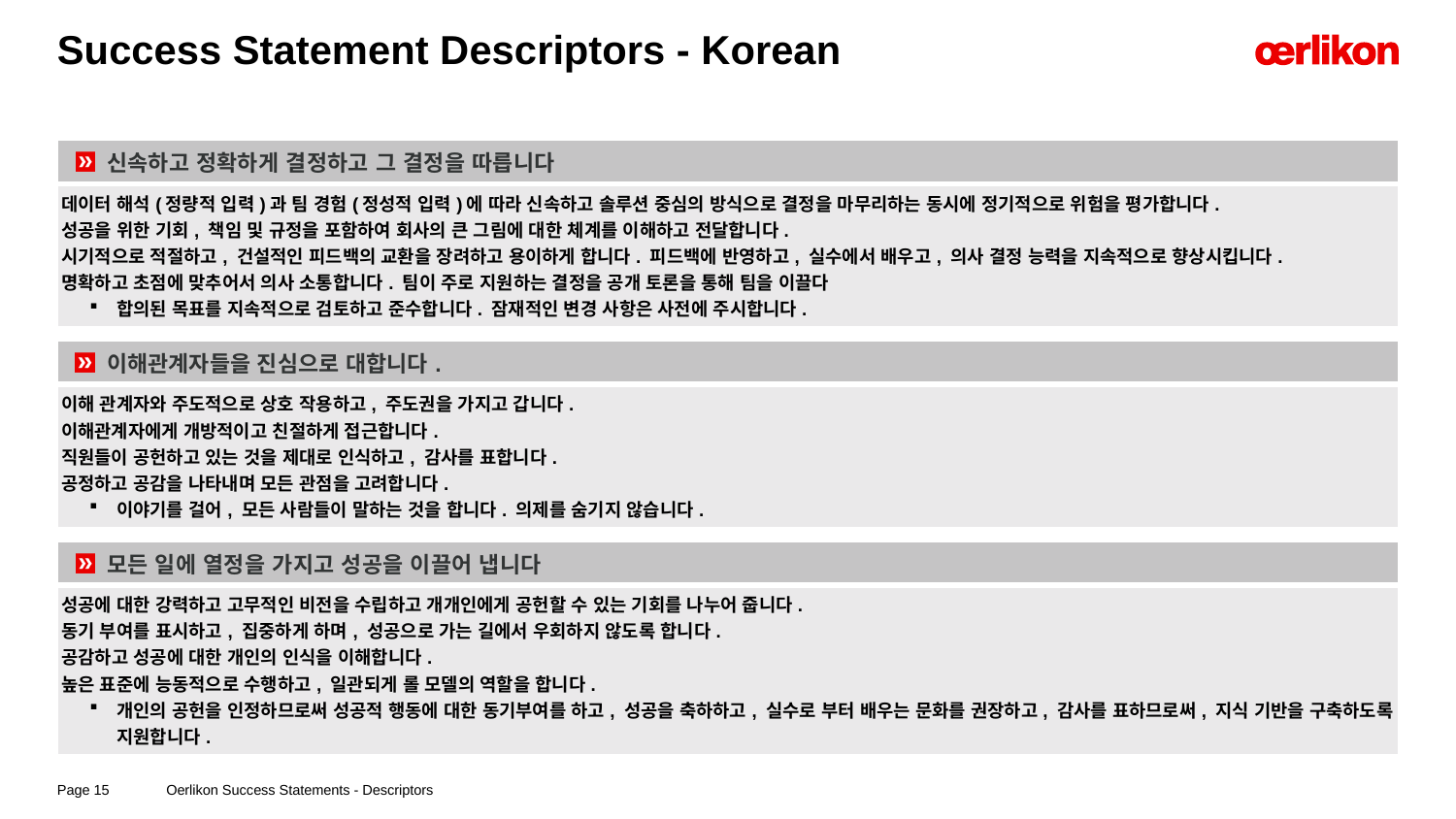

# Success Statement Descriptors - Korean
| 신속하고 정확하게 결정하고 그 결정을 따릅니다 |
| --- |
| 데이터 해석(정량적 입력)과 팀 경험(정성적 입력)에 따라 신속하고 솔루션 중심의 방식으로 결정을 마무리하는 동시에 정기적으로 위험을 평가합니다. 성공을 위한 기회, 책임 및 규정을 포함하여 회사의 큰 그림에 대한 체계를 이해하고 전달합니다. 시기적으로 적절하고, 건설적인 피드백의 교환을 장려하고 용이하게 합니다. 피드백에 반영하고, 실수에서 배우고, 의사 결정 능력을 지속적으로 향상시킵니다. 명확하고 초점에 맞추어서 의사 소통합니다. 팀이 주로 지원하는 결정을 공개 토론을 통해 팀을 이끌다 합의된 목표를 지속적으로 검토하고 준수합니다. 잠재적인 변경 사항은 사전에 주시합니다. |
| 이해관계자들을 진심으로 대합니다. |
| --- |
| 이해 관계자와 주도적으로 상호 작용하고, 주도권을 가지고 갑니다. 이해관계자에게 개방적이고 친절하게 접근합니다. 직원들이 공헌하고 있는 것을 제대로 인식하고, 감사를 표합니다. 공정하고 공감을 나타내며 모든 관점을 고려합니다. 이야기를 걸어, 모든 사람들이 말하는 것을 합니다. 의제를 숨기지 않습니다. |
| 모든 일에 열정을 가지고 성공을 이끌어 냅니다 |
| --- |
| 성공에 대한 강력하고 고무적인 비전을 수립하고 개개인에게 공헌할 수 있는 기회를 나누어 줍니다. 동기 부여를 표시하고, 집중하게 하며, 성공으로 가는 길에서 우회하지 않도록 합니다. 공감하고 성공에 대한 개인의 인식을 이해합니다. 높은 표준에 능동적으로 수행하고, 일관되게 롤 모델의 역할을 합니다. 개인의 공헌을 인정하므로써 성공적 행동에 대한 동기부여를 하고, 성공을 축하하고, 실수로 부터 배우는 문화를 권장하고, 감사를 표하므로써, 지식 기반을 구축하도록 지원합니다. |
Oerlikon Success Statements - Descriptors
Page 15